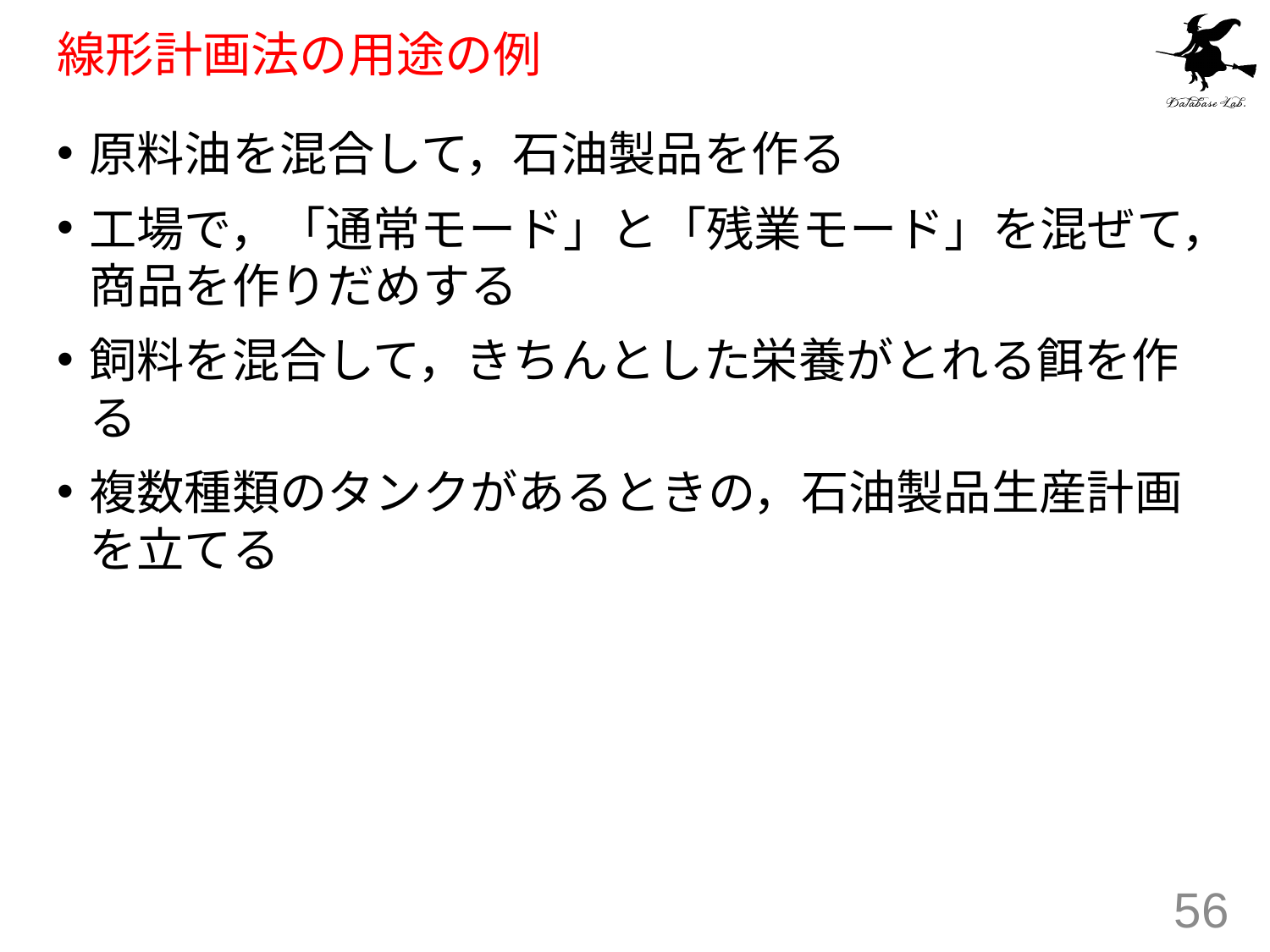

# 線形計画法の用途の例
原料油を混合して，石油製品を作る
工場で，「通常モード」と「残業モード」を混ぜて，商品を作りだめする
飼料を混合して，きちんとした栄養がとれる餌を作る
複数種類のタンクがあるときの，石油製品生産計画を立てる
56